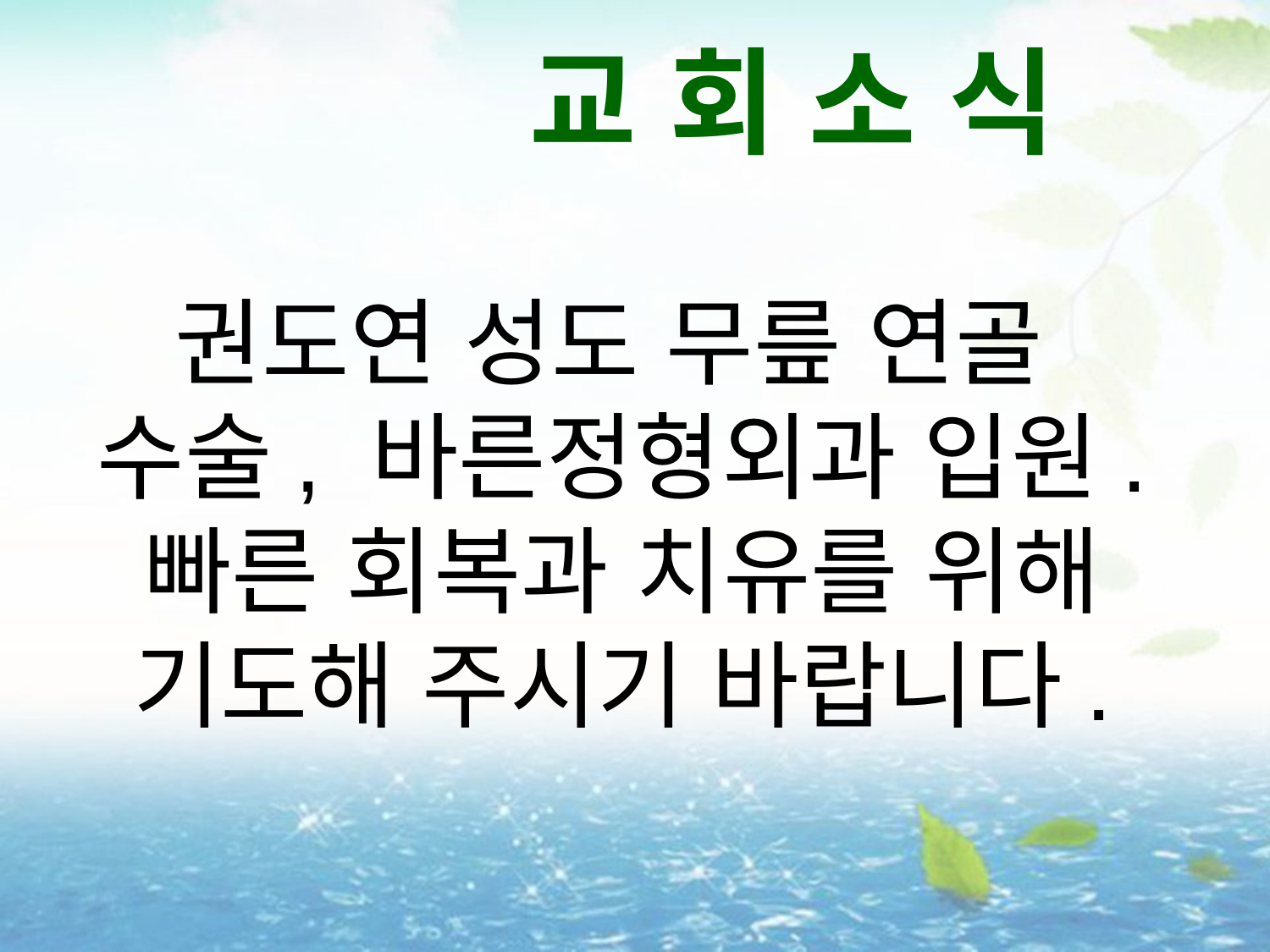

교 회 소 식
권도연 성도 무릎 연골
수술, 바른정형외과 입원.
빠른 회복과 치유를 위해 기도해 주시기 바랍니다.